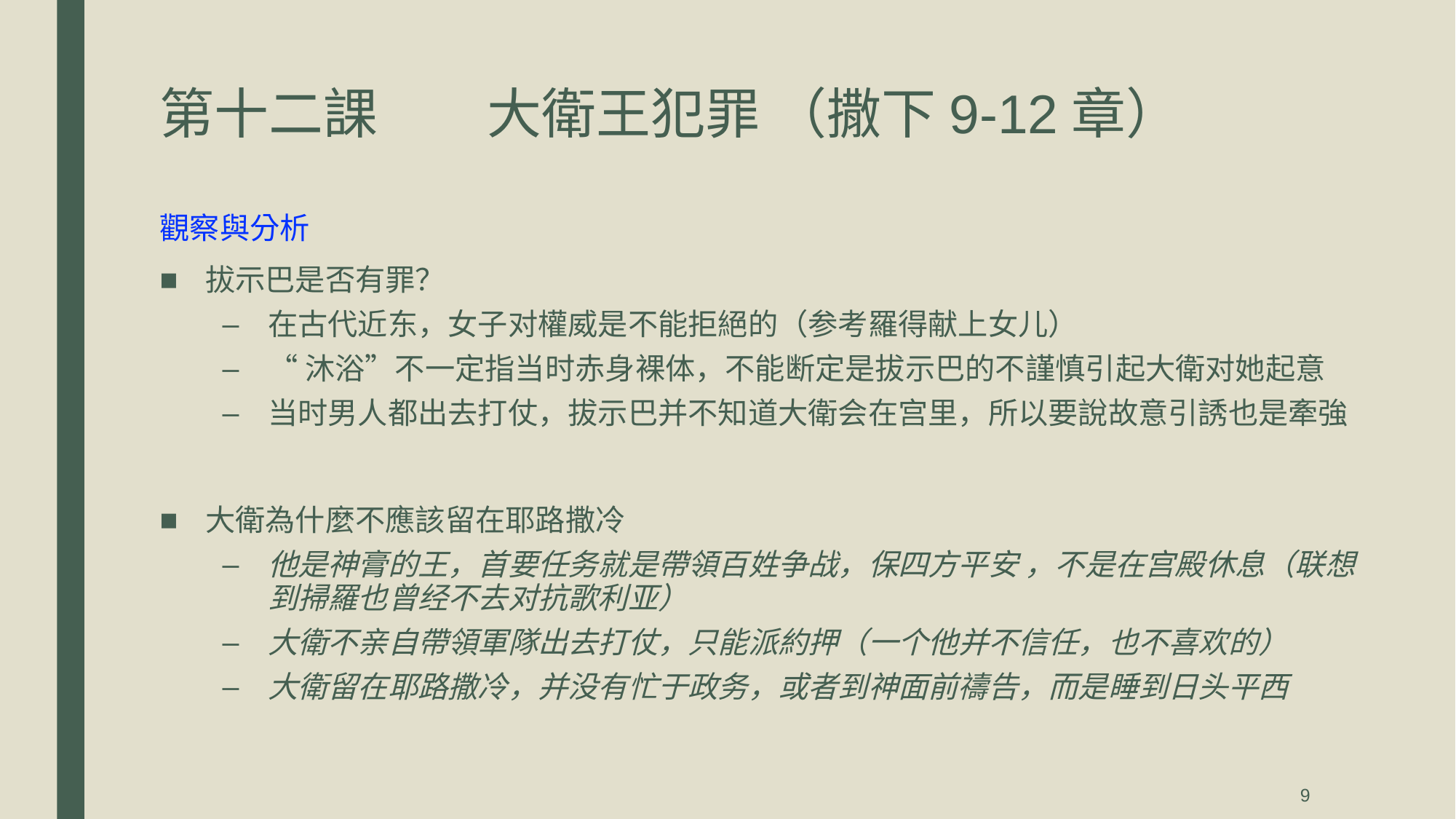

# 第十二課	大衛王犯罪 （撒下9-12章）
觀察與分析
拔示巴是否有罪？
在古代近东，女子对權威是不能拒絕的（参考羅得献上女儿）
“沐浴”不一定指当时赤身裸体，不能断定是拔示巴的不謹慎引起大衛对她起意
当时男人都出去打仗，拔示巴并不知道大衛会在宫里，所以要說故意引誘也是牽強

大衛為什麼不應該留在耶路撒冷
他是神膏的王，首要任务就是帶領百姓争战，保四方平安 ，不是在宫殿休息（联想到掃羅也曾经不去对抗歌利亚）
大衛不亲自帶領軍隊出去打仗，只能派約押（一个他并不信任，也不喜欢的）
大衛留在耶路撒冷，并没有忙于政务，或者到神面前禱告，而是睡到日头平西

9